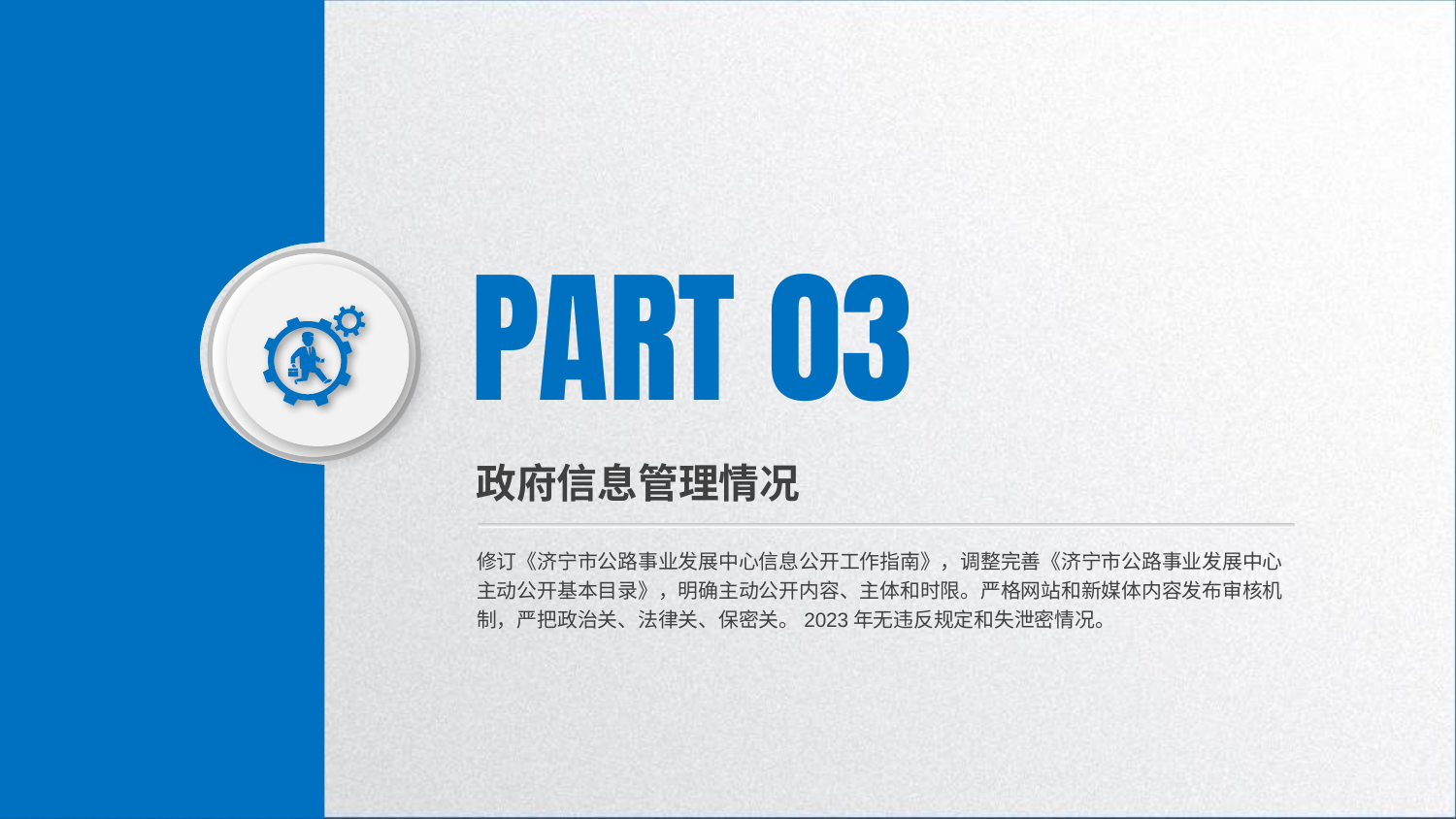

PART 03

政府信息管理情况

修订《济宁市公路事业发展中心信息公开工作指南》，调整完善《济宁市公路事业发展中心主动公开基本目录》，明确主动公开内容、主体和时限。严格网站和新媒体内容发布审核机制，严把政治关、法律关、保密关。2023年无违反规定和失泄密情况。